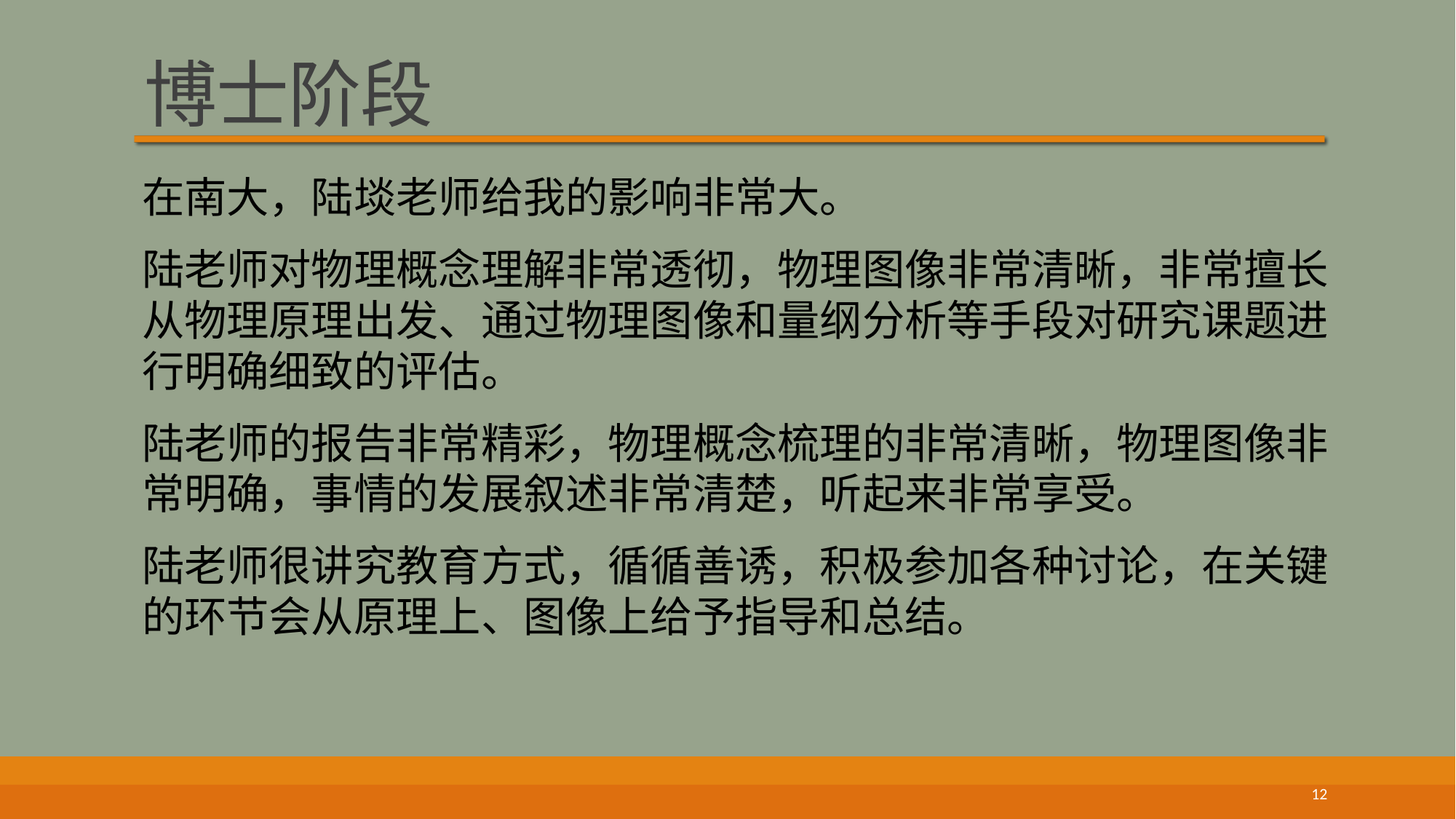

# 博士阶段
在南大，陆埮老师给我的影响非常大。
陆老师对物理概念理解非常透彻，物理图像非常清晰，非常擅长从物理原理出发、通过物理图像和量纲分析等手段对研究课题进行明确细致的评估。
陆老师的报告非常精彩，物理概念梳理的非常清晰，物理图像非常明确，事情的发展叙述非常清楚，听起来非常享受。
陆老师很讲究教育方式，循循善诱，积极参加各种讨论，在关键的环节会从原理上、图像上给予指导和总结。
12